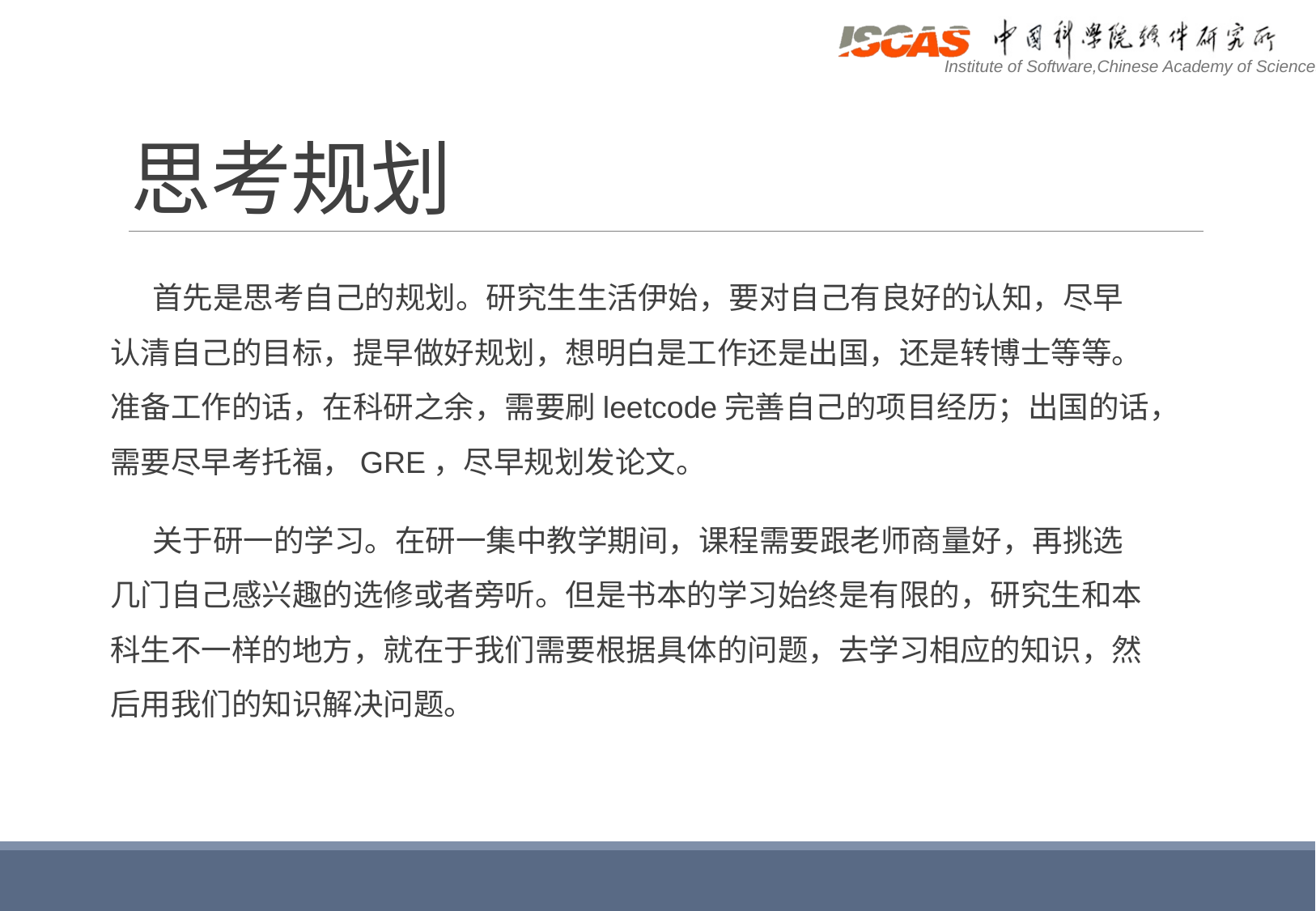

# 思考规划
首先是思考自己的规划。研究生生活伊始，要对自己有良好的认知，尽早认清自己的目标，提早做好规划，想明白是工作还是出国，还是转博士等等。准备工作的话，在科研之余，需要刷leetcode完善自己的项目经历；出国的话，需要尽早考托福，GRE，尽早规划发论文。
关于研一的学习。在研一集中教学期间，课程需要跟老师商量好，再挑选几门自己感兴趣的选修或者旁听。但是书本的学习始终是有限的，研究生和本科生不一样的地方，就在于我们需要根据具体的问题，去学习相应的知识，然后用我们的知识解决问题。